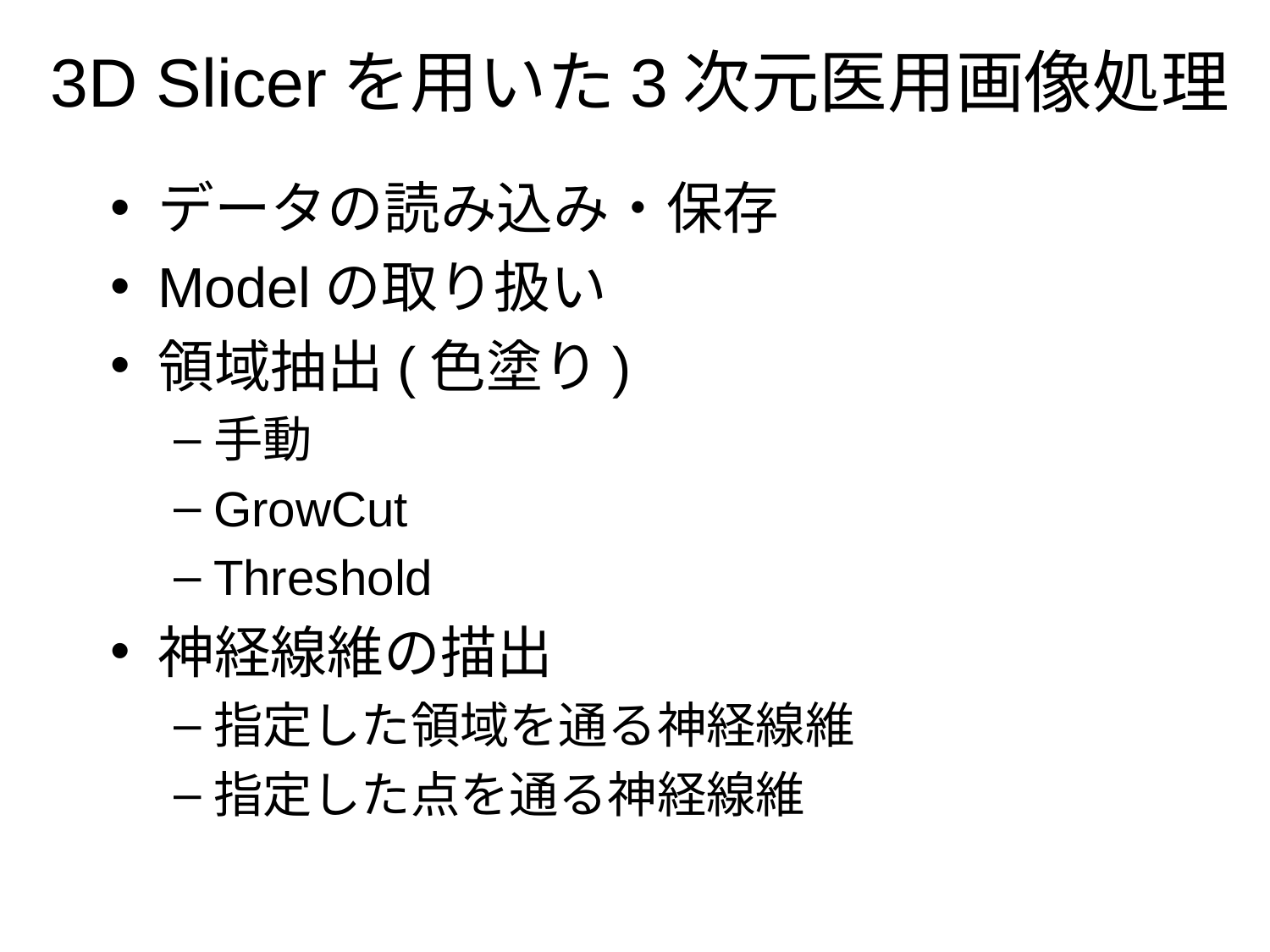

# 3D Slicerを用いた3次元医用画像処理
データの読み込み・保存
Modelの取り扱い
領域抽出(色塗り)
手動
GrowCut
Threshold
神経線維の描出
指定した領域を通る神経線維
指定した点を通る神経線維